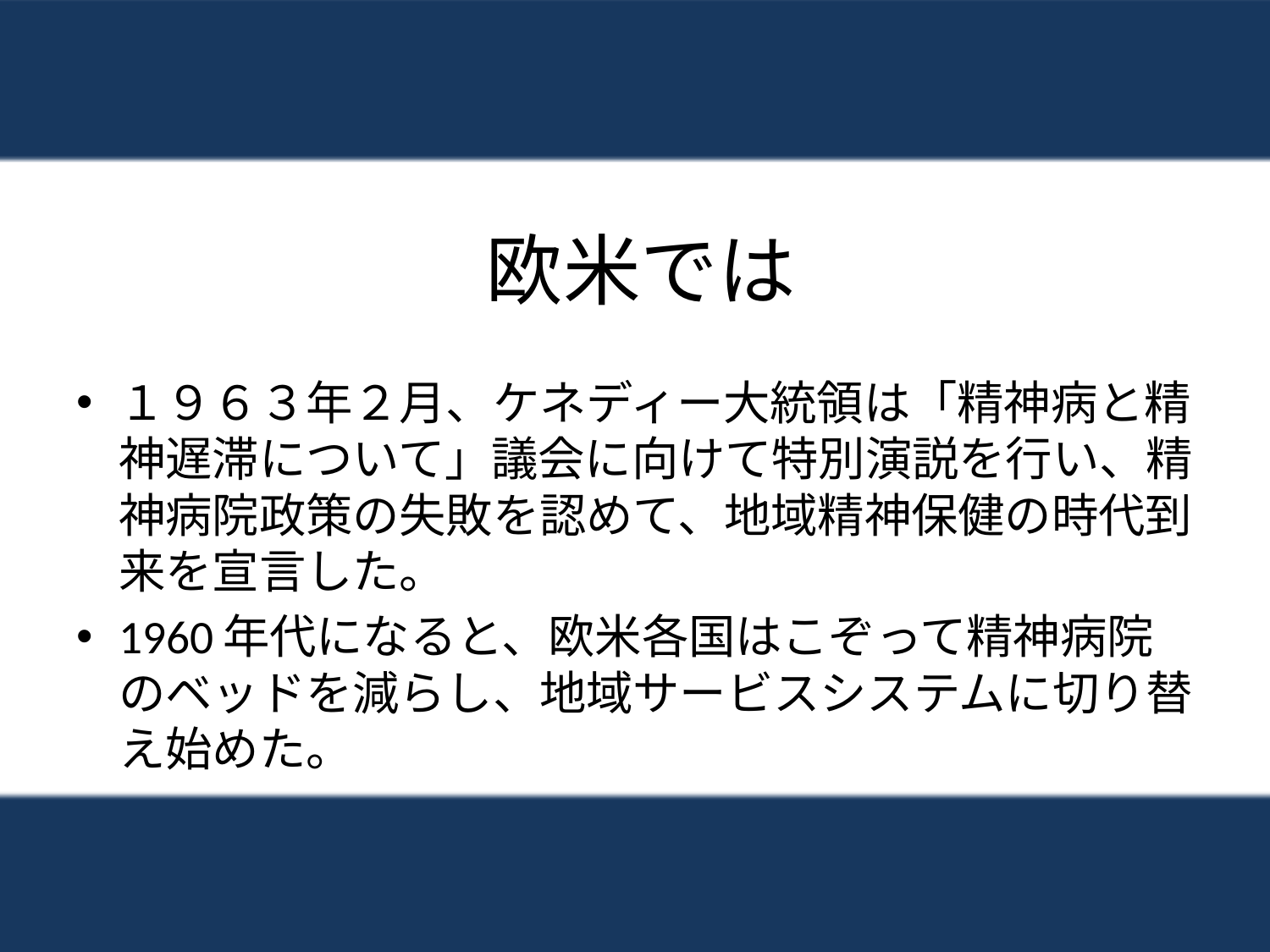

# 欧米では
１９６３年２月、ケネディー大統領は「精神病と精神遅滞について」議会に向けて特別演説を行い、精神病院政策の失敗を認めて、地域精神保健の時代到来を宣言した。
1960年代になると、欧米各国はこぞって精神病院のベッドを減らし、地域サービスシステムに切り替え始めた。